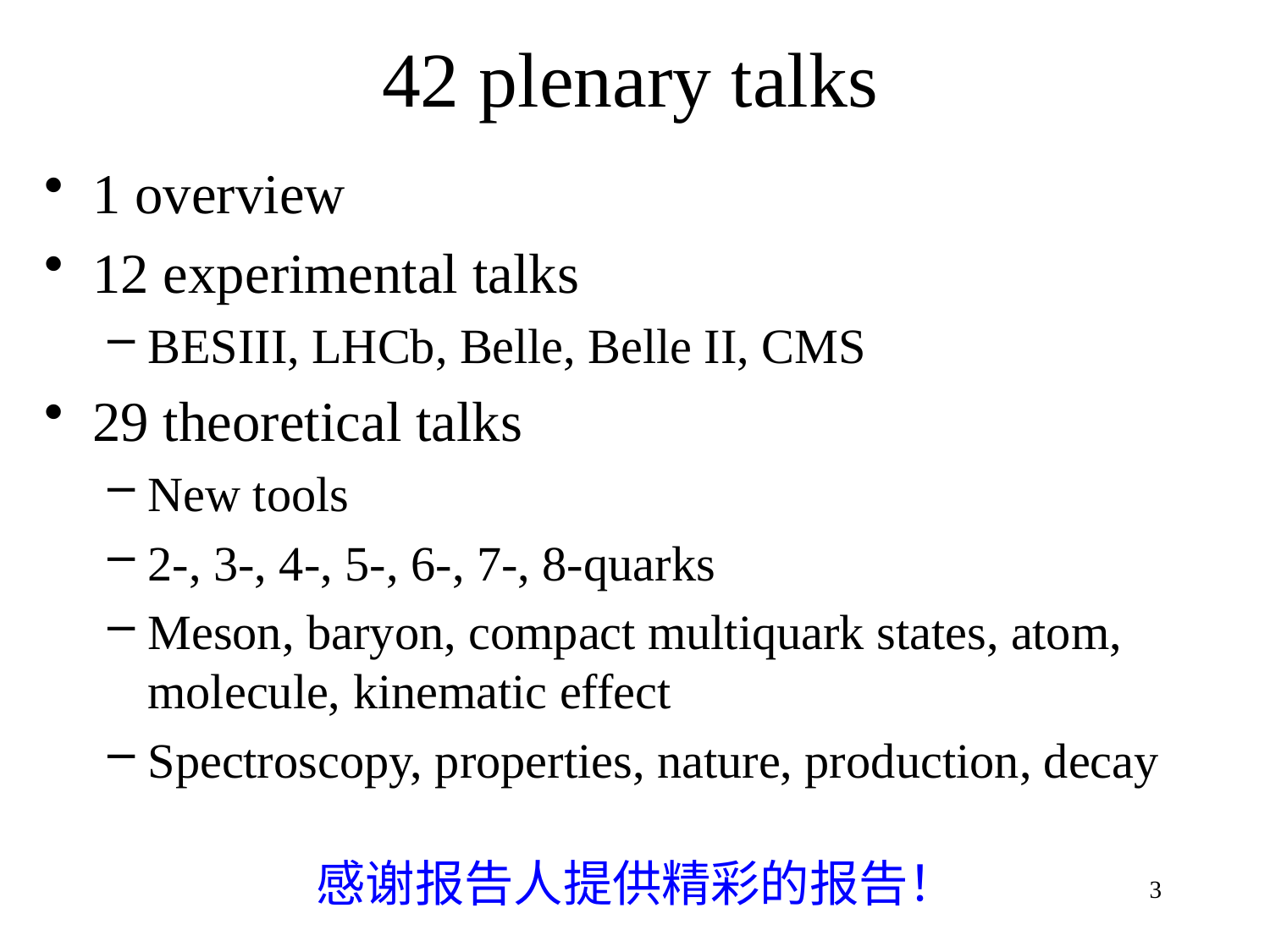

# 42 plenary talks
1 overview
12 experimental talks
BESIII, LHCb, Belle, Belle II, CMS
29 theoretical talks
New tools
2-, 3-, 4-, 5-, 6-, 7-, 8-quarks
Meson, baryon, compact multiquark states, atom, molecule, kinematic effect
Spectroscopy, properties, nature, production, decay
感谢报告人提供精彩的报告！
3